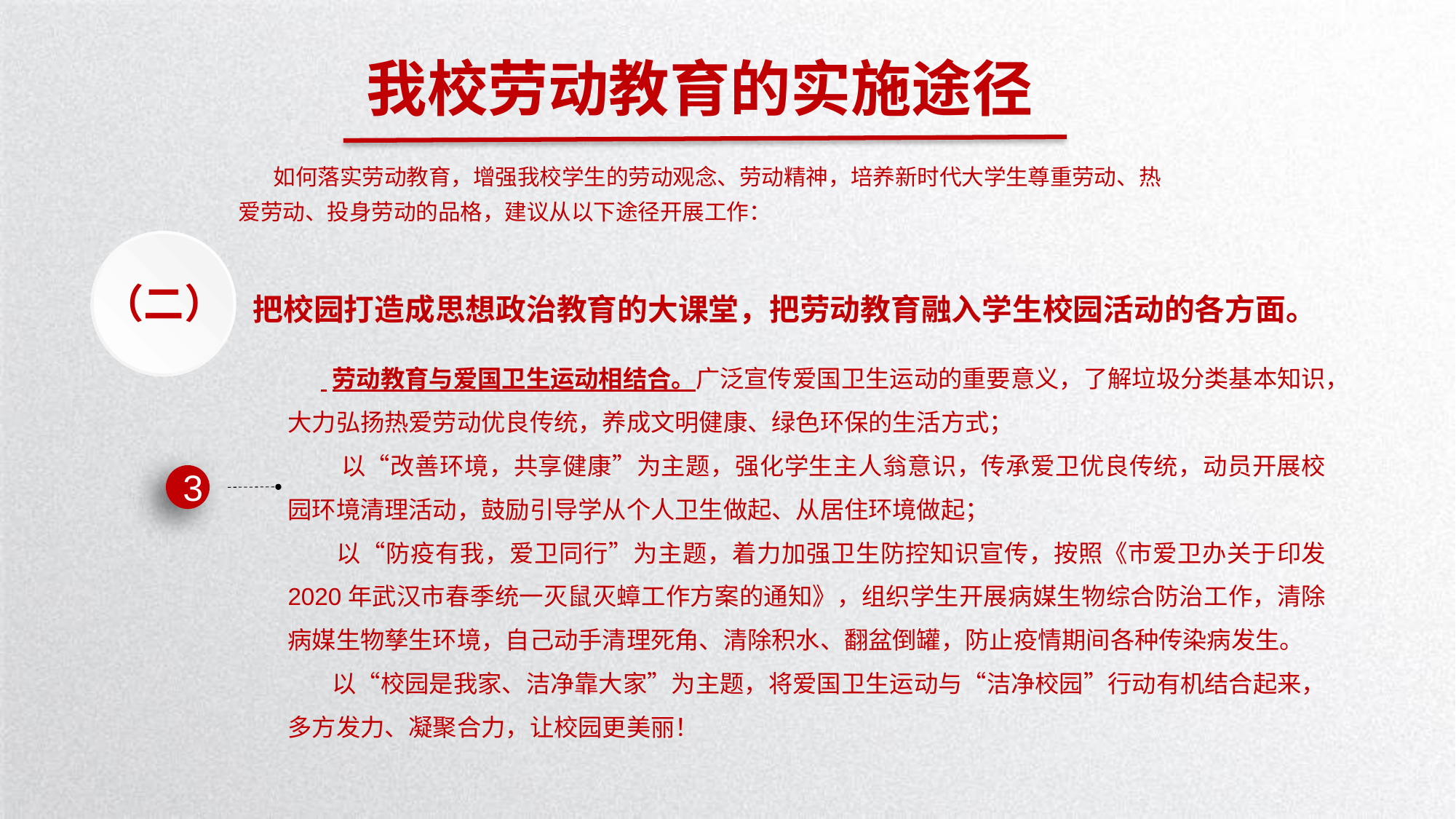

我校劳动教育的实施途径
      如何落实劳动教育，增强我校学生的劳动观念、劳动精神，培养新时代大学生尊重劳动、热爱劳动、投身劳动的品格，建议从以下途径开展工作：

（二）
把校园打造成思想政治教育的大课堂，把劳动教育融入学生校园活动的各方面。

       劳动教育与爱国卫生运动相结合。广泛宣传爱国卫生运动的重要意义，了解垃圾分类基本知识，大力弘扬热爱劳动优良传统，养成文明健康、绿色环保的生活方式；
        以“改善环境，共享健康”为主题，强化学生主人翁意识，传承爱卫优良传统，动员开展校园环境清理活动，鼓励引导学从个人卫生做起、从居住环境做起；
       以“防疫有我，爱卫同行”为主题，着力加强卫生防控知识宣传，按照《市爱卫办关于印发 2020年武汉市春季统一灭鼠灭蟑工作方案的通知》，组织学生开展病媒生物综合防治工作，清除病媒生物孳生环境，自己动手清理死角、清除积水、翻盆倒罐，防止疫情期间各种传染病发生。
       以“校园是我家、洁净靠大家”为主题，将爱国卫生运动与“洁净校园”行动有机结合起来，多方发力、凝聚合力，让校园更美丽！
3